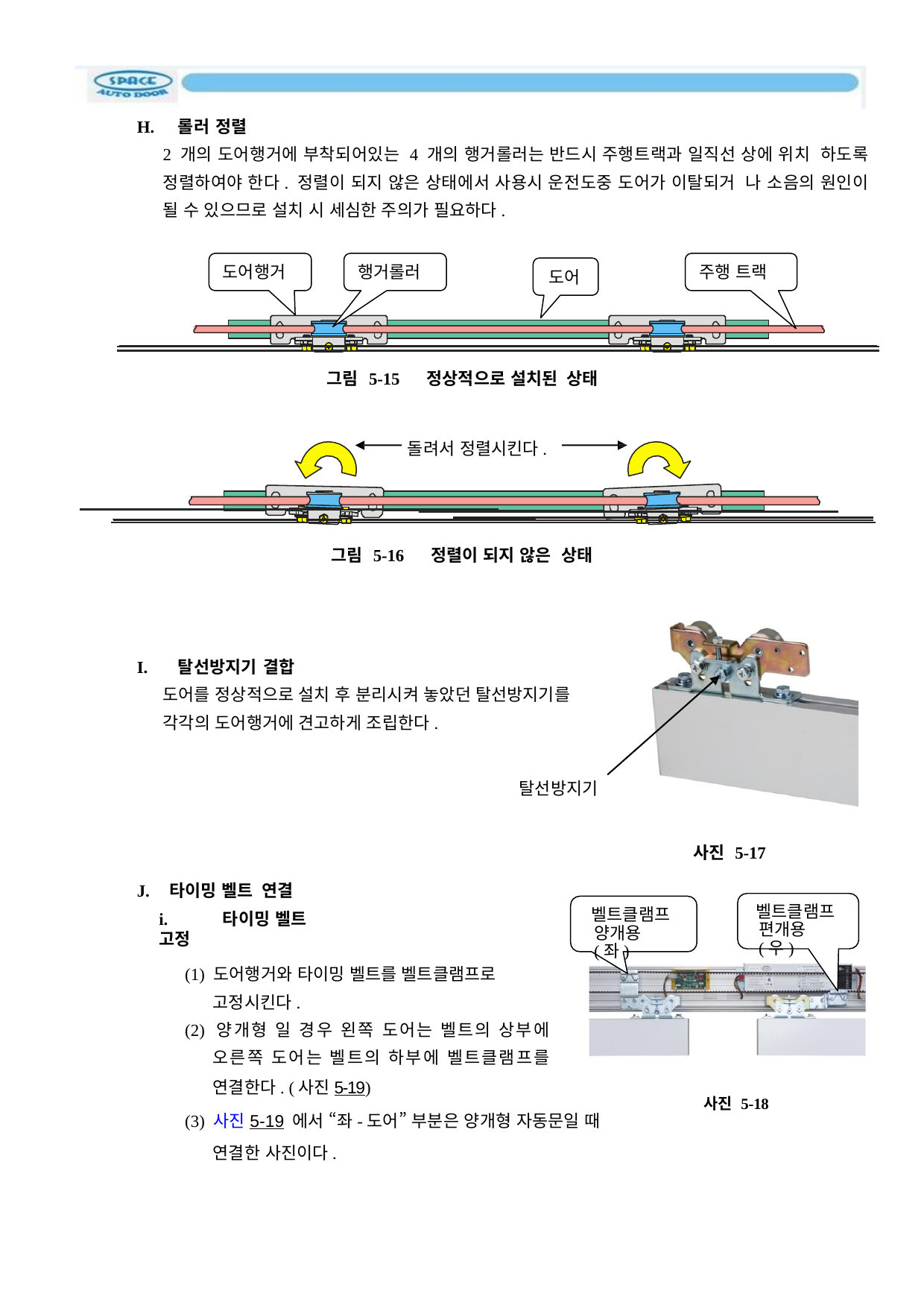

H.	롤러 정렬
2 개의 도어행거에 부착되어있는 4 개의 행거롤러는 반드시 주행트랙과 일직선 상에 위치  하도록 정렬하여야 한다. 정렬이 되지 않은 상태에서 사용시 운전도중 도어가 이탈되거  나 소음의 원인이 될 수 있으므로 설치 시 세심한 주의가 필요하다.

도어행거
행거롤러
주행 트랙
도어

그림 5-15
정상적으로 설치된 상태
돌려서 정렬시킨다.

그림 5-16
정렬이 되지 않은  상태

탈선방지기

I.	탈선방지기 결합
도어를 정상적으로 설치 후 분리시켜 놓았던 탈선방지기를  각각의 도어행거에 견고하게 조립한다.

탈선방지기

사진 5-17

J.	타이밍 벨트 연결
i.	타이밍 벨트 고정

벨트클램프  편개용(우)
벨트클램프  양개용(좌)
(1) 도어행거와 타이밍 벨트를 벨트클램프로  고정시킨다.
(2) 양개형 일 경우 왼쪽 도어는 벨트의 상부에  오른쪽 도어는 벨트의 하부에 벨트클램프를  연결한다. (사진 5-19)
(3) 사진 5-19 에서 “좌-도어” 부분은 양개형 자동문일 때  연결한 사진이다.

사진 5-18